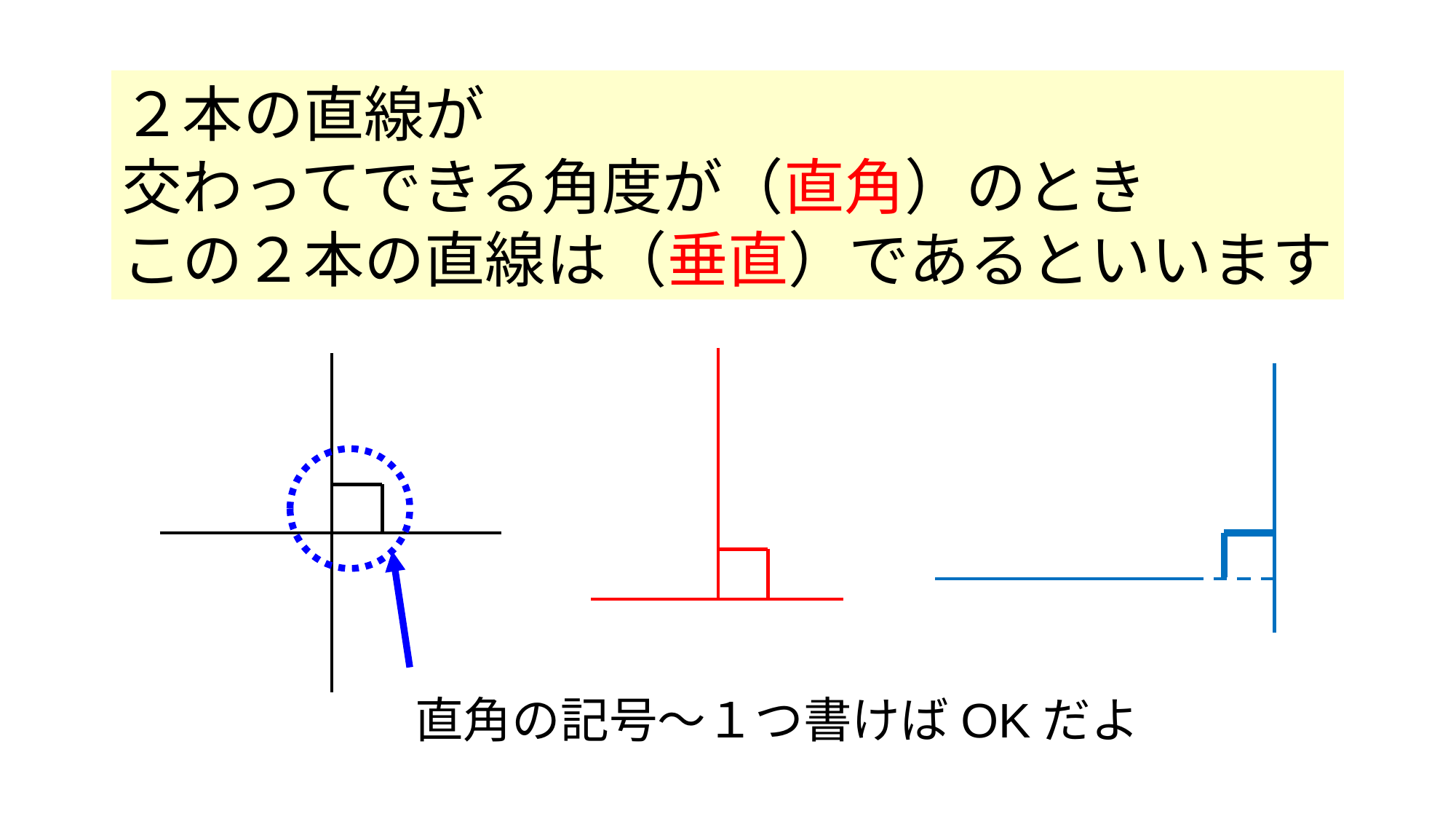

２本の直線が
交わってできる角度が（直角）のとき
この２本の直線は（垂直）であるといいます

直角の記号～１つ書けばOKだよ